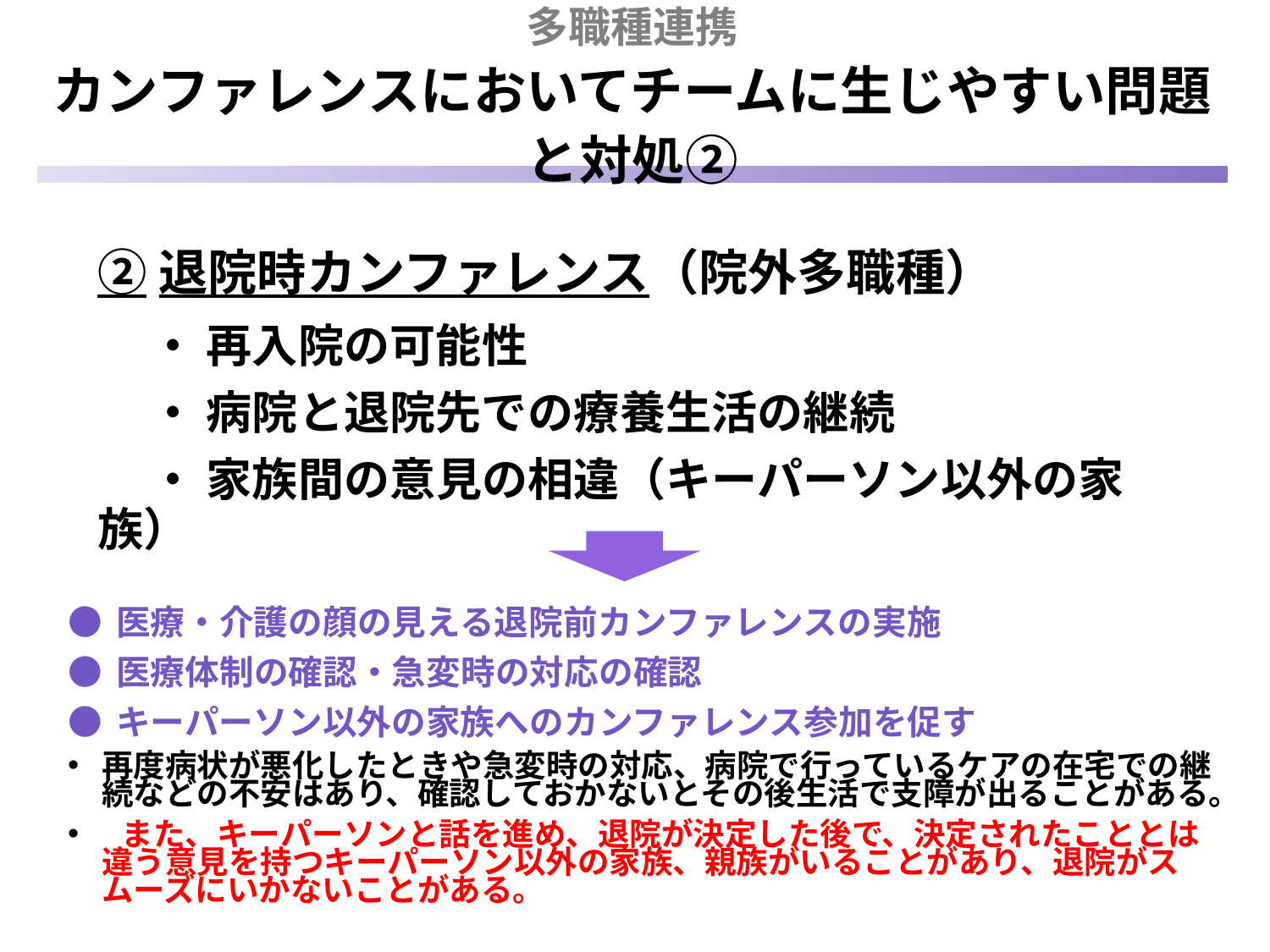

多職種連携
カンファレンスにおいてチームに生じやすい問題と対処②

②退院時カンファレンス（院外多職種）
    ・ 再入院の可能性
    ・ 病院と退院先での療養生活の継続
    ・ 家族間の意見の相違（キーパーソン以外の家族）

● 医療・介護の顔の見える退院前カンファレンスの実施
● 医療体制の確認・急変時の対応の確認
● キーパーソン以外の家族へのカンファレンス参加を促す
再度病状が悪化したときや急変時の対応、病院で行っているケアの在宅での継続などの不安はあり、確認しておかないとその後生活で支障が出ることがある。
  また、キーパーソンと話を進め、退院が決定した後で、決定されたこととは違う意見を持つキーパーソン以外の家族、親族がいることがあり、退院がスムーズにいかないことがある。